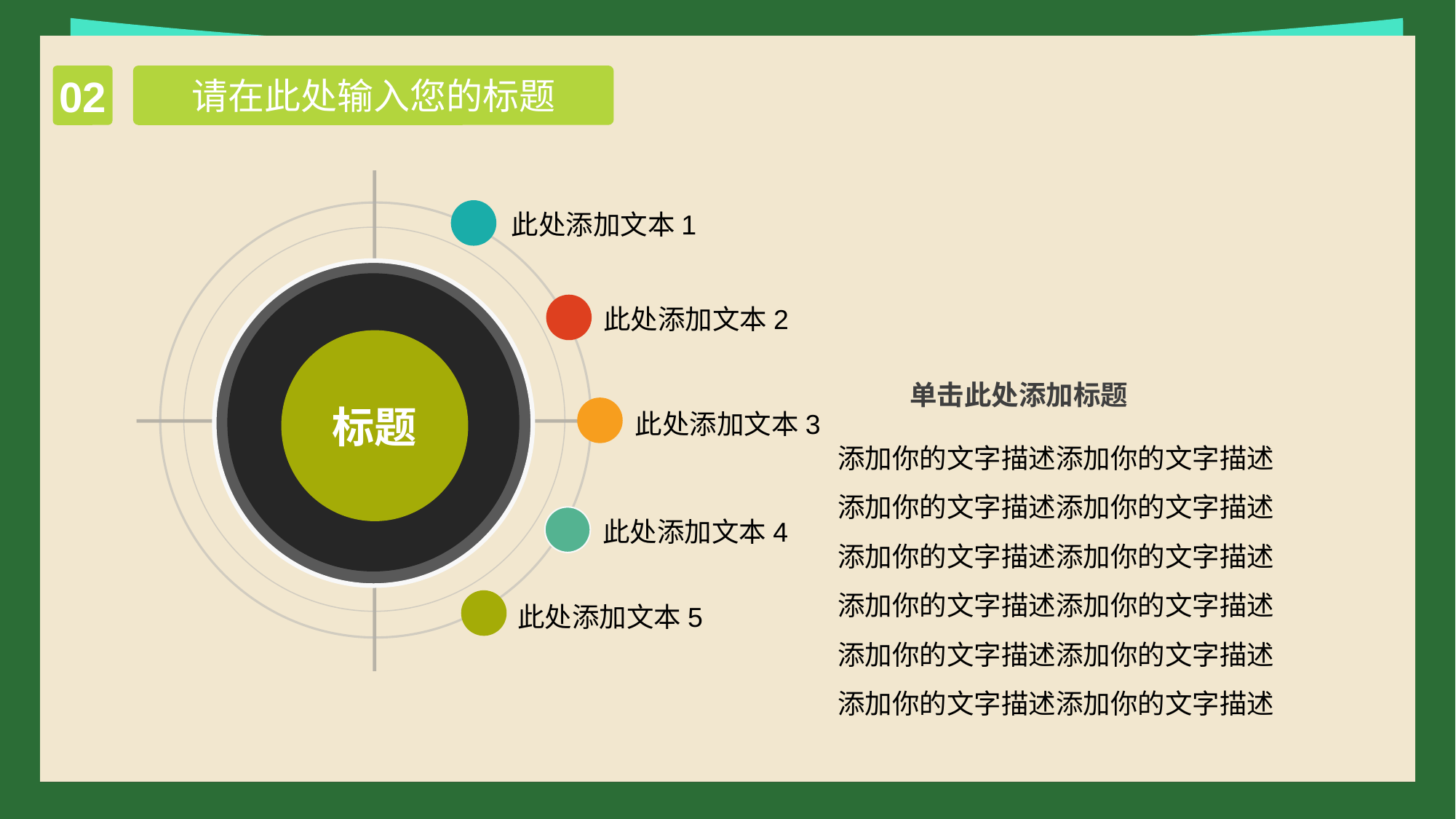

02
请在此处输入您的标题

此处添加文本1

标题

此处添加文本5
此处添加文本2
单击此处添加标题
此处添加文本3
此处添加文本4
添加你的文字描述添加你的文字描述
添加你的文字描述添加你的文字描述
添加你的文字描述添加你的文字描述
添加你的文字描述添加你的文字描述
添加你的文字描述添加你的文字描述
添加你的文字描述添加你的文字描述